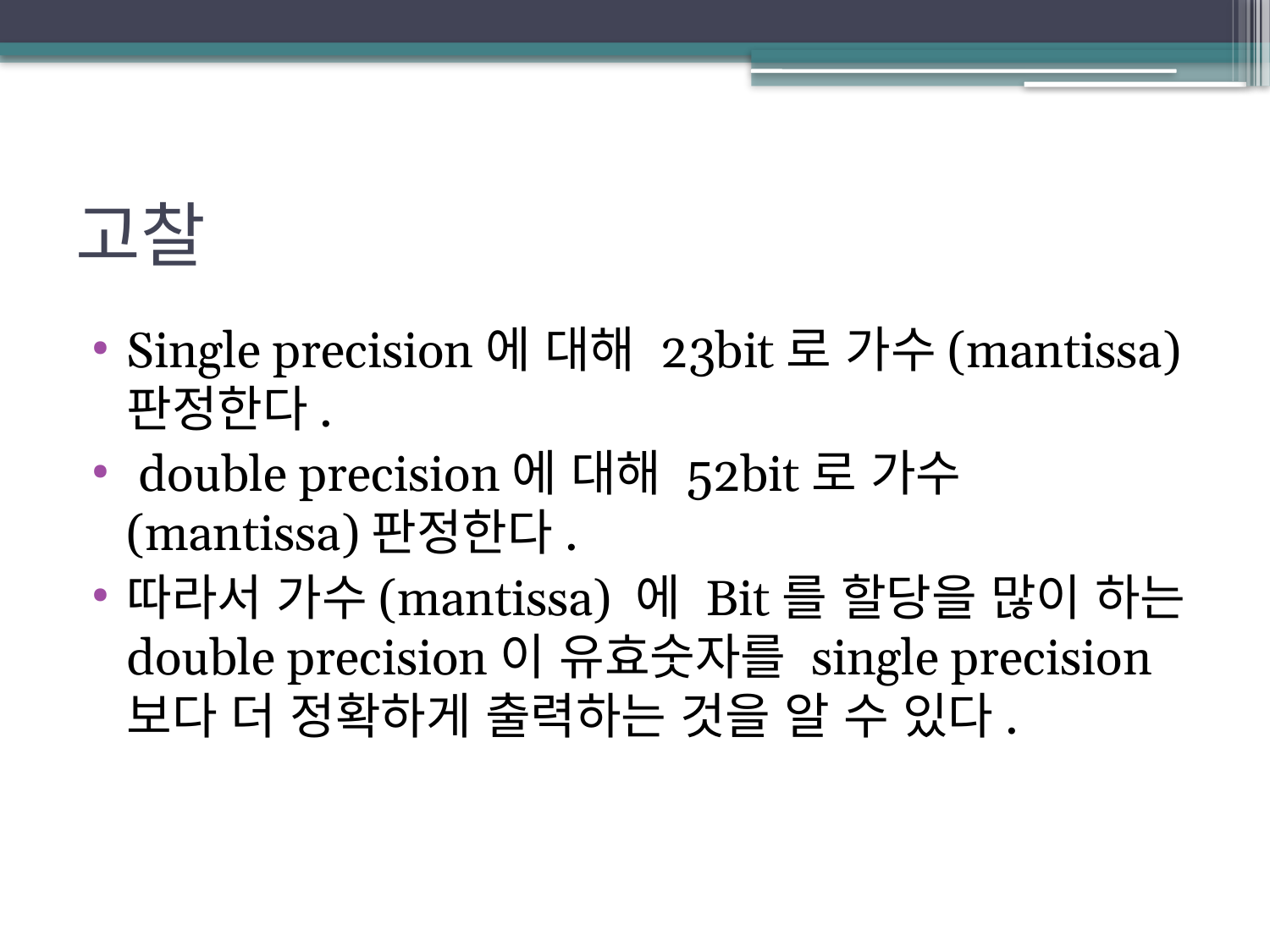

# 고찰
Single precision에 대해 23bit로 가수(mantissa)판정한다.
 double precision에 대해 52bit로 가수(mantissa)판정한다.
따라서 가수(mantissa) 에 Bit를 할당을 많이 하는 double precision이 유효숫자를 single precision보다 더 정확하게 출력하는 것을 알 수 있다.